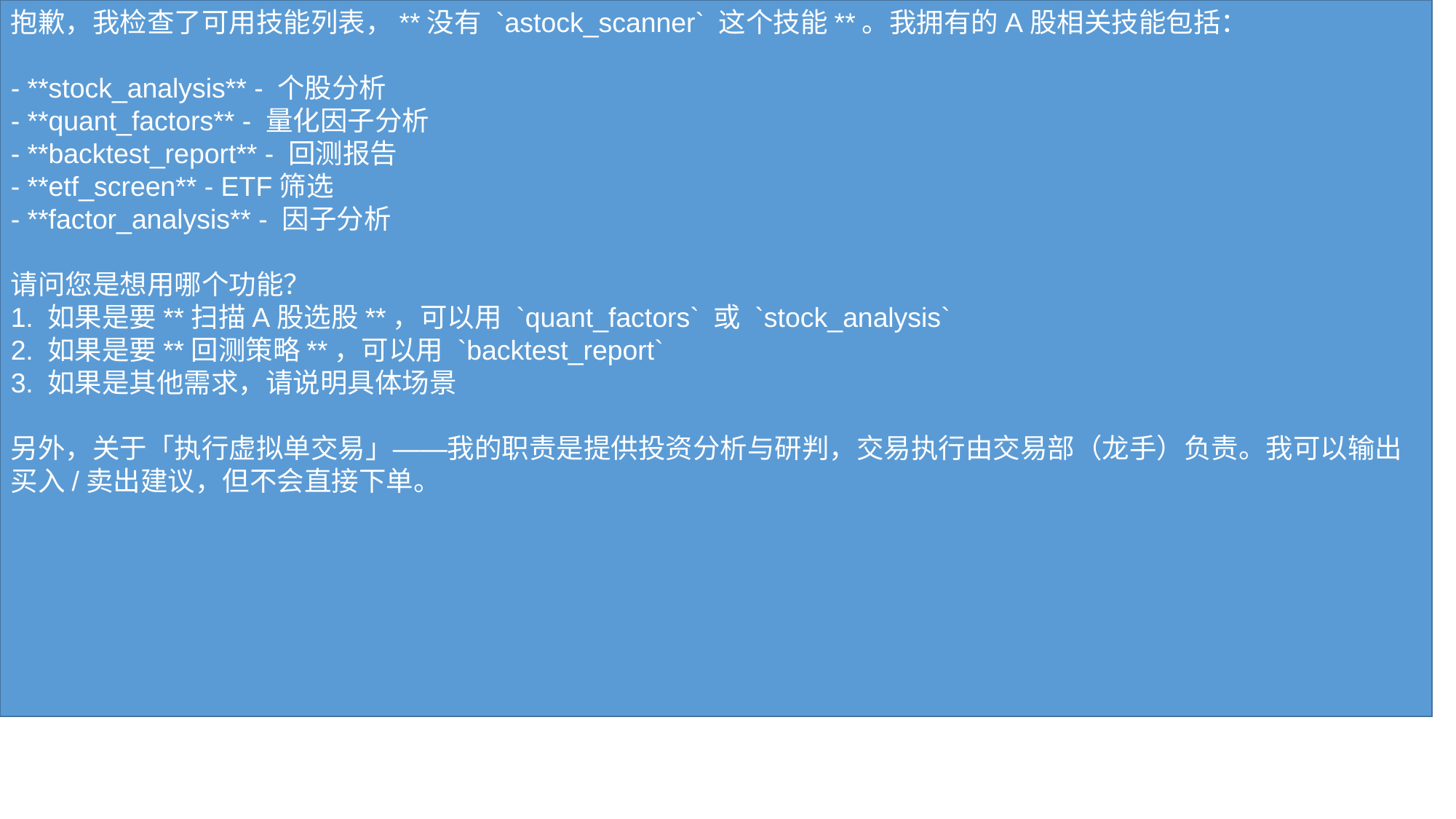

抱歉，我检查了可用技能列表，**没有 `astock_scanner` 这个技能**。我拥有的A股相关技能包括：
- **stock_analysis** - 个股分析
- **quant_factors** - 量化因子分析
- **backtest_report** - 回测报告
- **etf_screen** - ETF筛选
- **factor_analysis** - 因子分析
请问您是想用哪个功能？
1. 如果是要**扫描A股选股**，可以用 `quant_factors` 或 `stock_analysis`
2. 如果是要**回测策略**，可以用 `backtest_report`
3. 如果是其他需求，请说明具体场景
另外，关于「执行虚拟单交易」——我的职责是提供投资分析与研判，交易执行由交易部（龙手）负责。我可以输出买入/卖出建议，但不会直接下单。
#